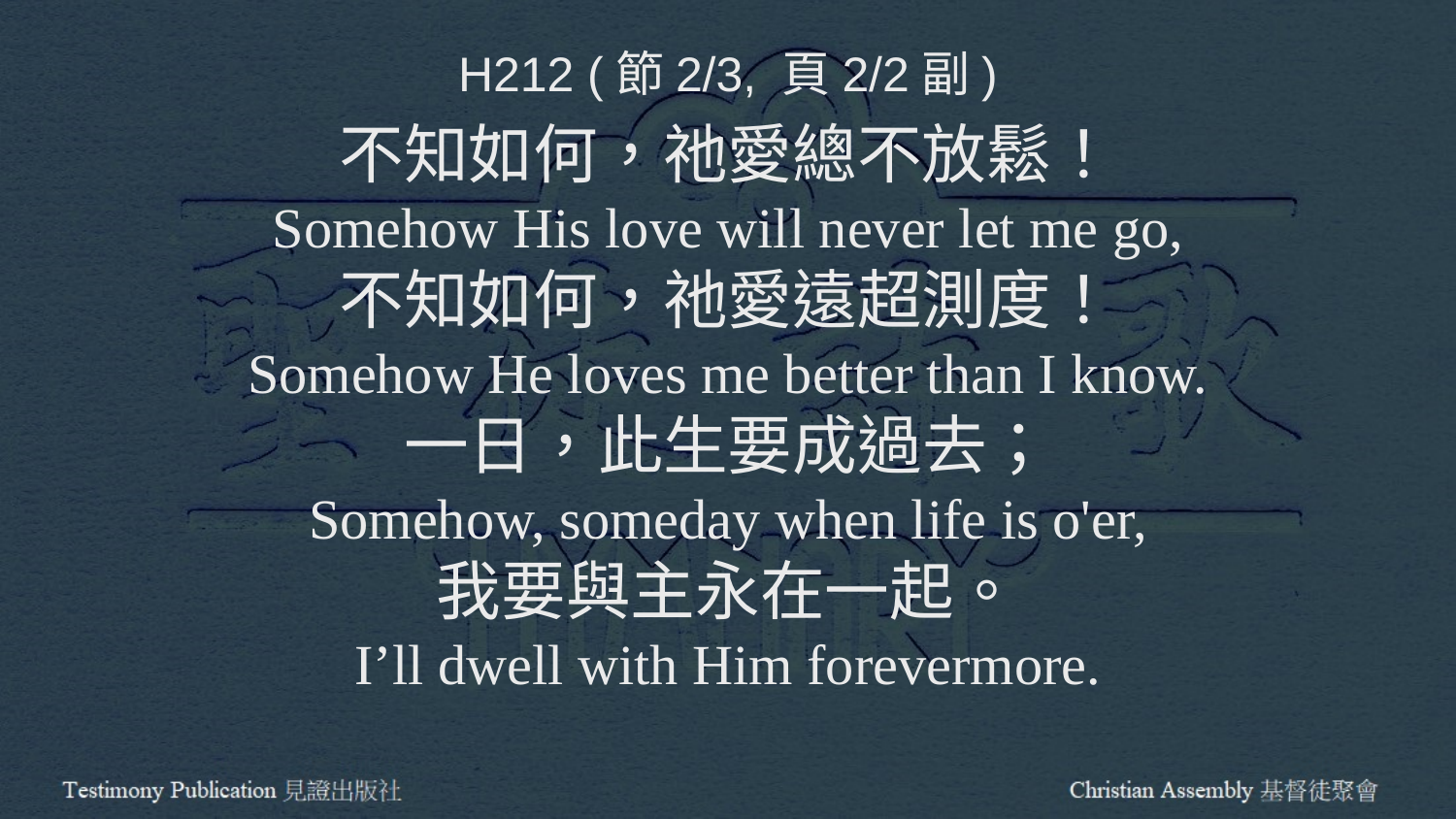

H212 (節2/3, 頁2/2副)
不知如何，祂愛總不放鬆！
Somehow His love will never let me go,
不知如何，祂愛遠超測度！
Somehow He loves me better than I know.
一日，此生要成過去；
Somehow, someday when life is o'er,
我要與主永在一起。
I’ll dwell with Him forevermore.